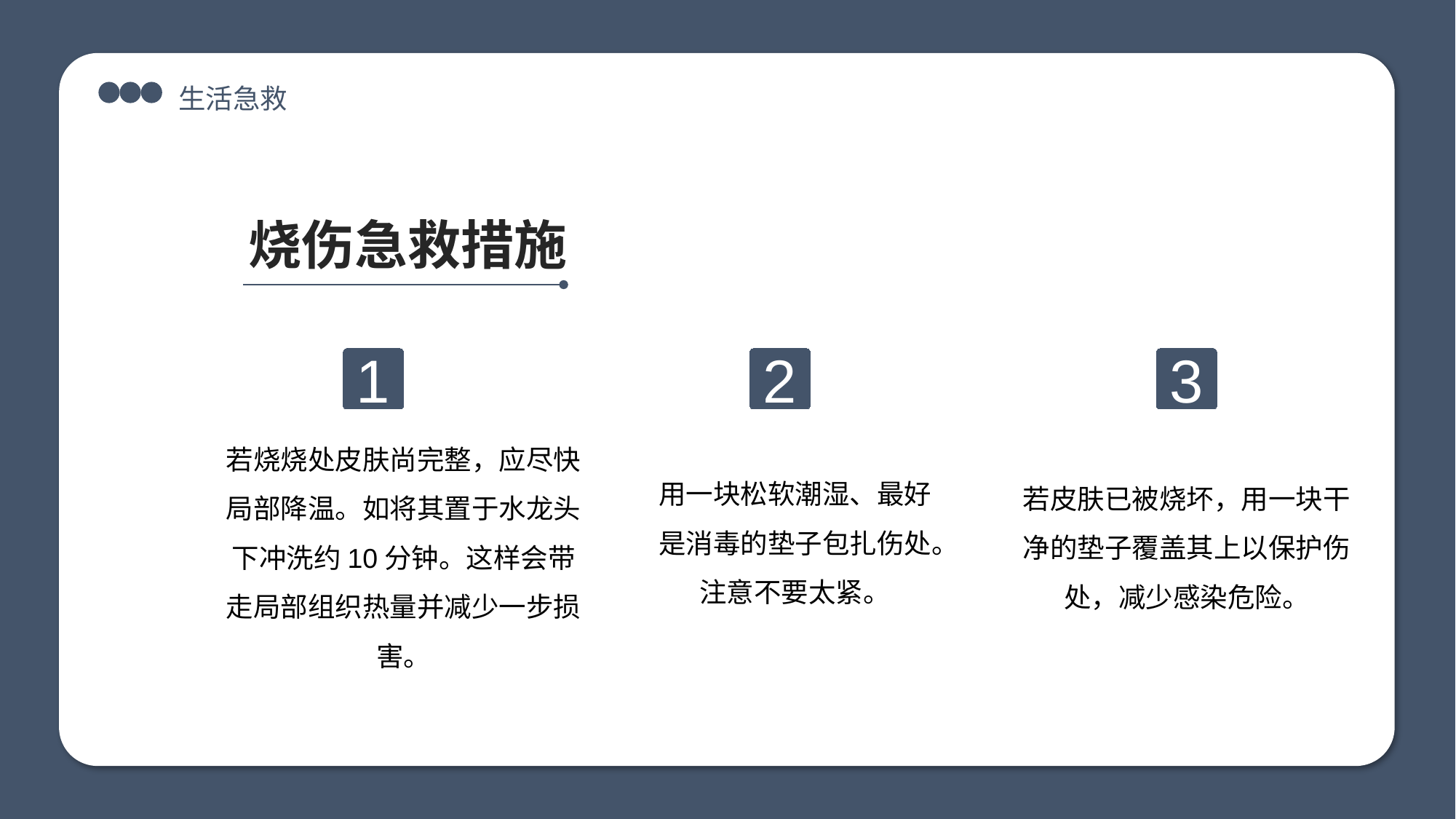

生活急救
烧伤急救措施
1
2
3
用一块松软潮湿、最好是消毒的垫子包扎伤处。注意不要太紧。
若皮肤已被烧坏，用一块干净的垫子覆盖其上以保护伤处，减少感染危险。
若烧烧处皮肤尚完整，应尽快局部降温。如将其置于水龙头下冲洗约10分钟。这样会带走局部组织热量并减少一步损害。